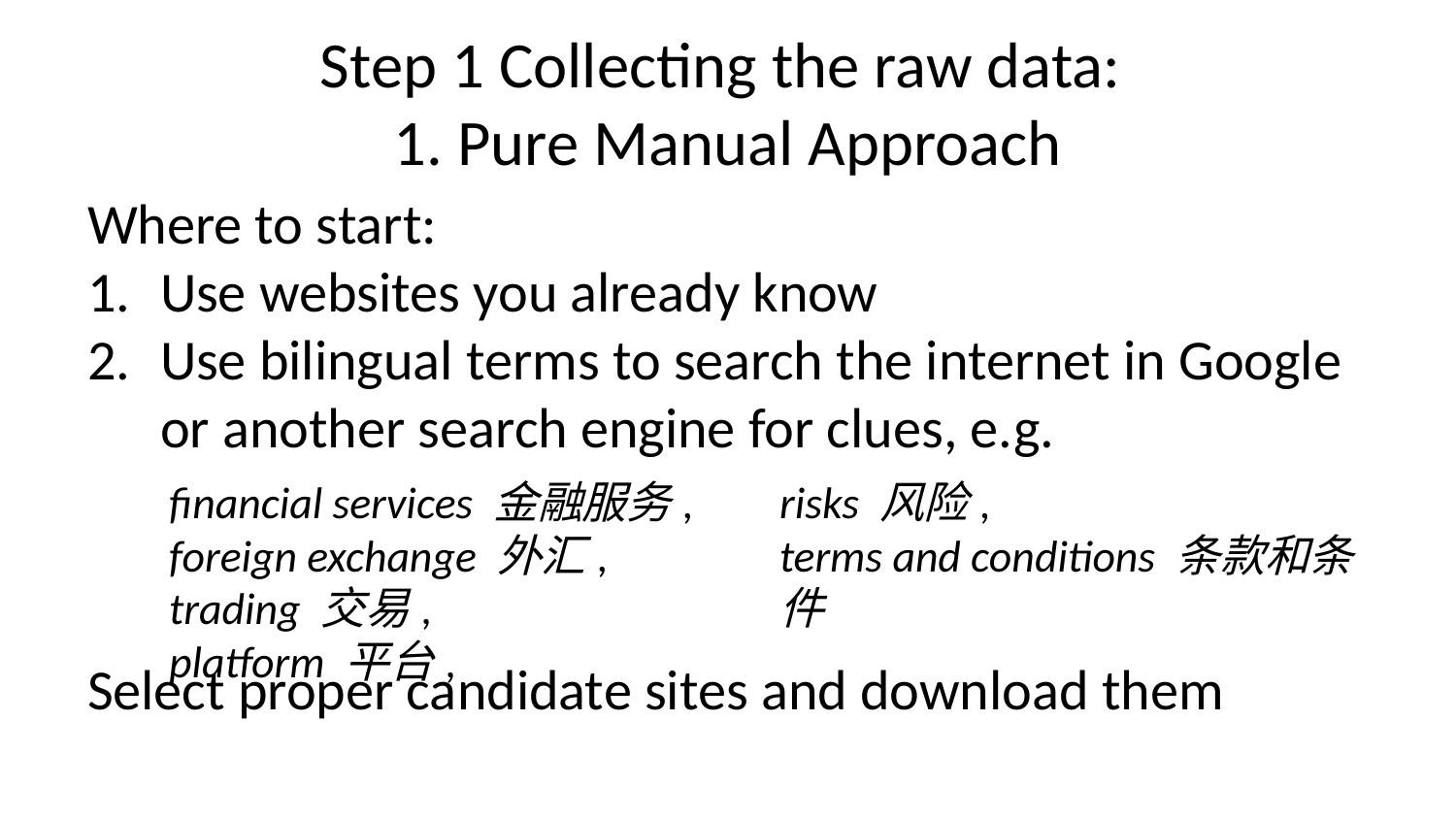

# Step 1 Collecting the raw data: 1. Pure Manual Approach
Where to start:
Use websites you already know
Use bilingual terms to search the internet in Google or another search engine for clues, e.g.

Select proper candidate sites and download them
financial services 金融服务,
foreign exchange 外汇,
trading 交易,
platform 平台,
risks 风险,
terms and conditions 条款和条件